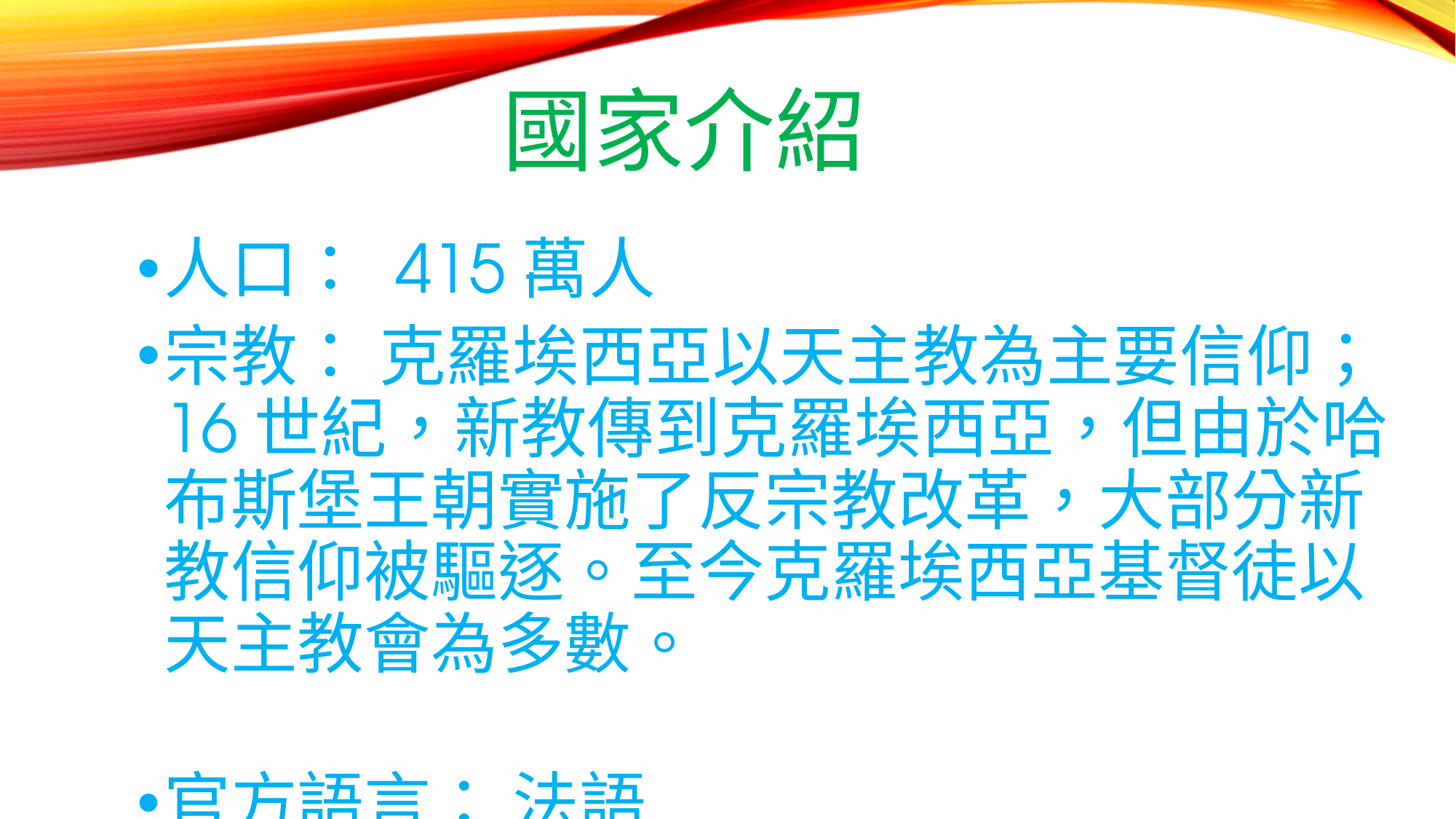

# 國家介紹
人口： 415萬人
宗教： 克羅埃西亞以天主教為主要信仰；16世紀，新教傳到克羅埃西亞，但由於哈布斯堡王朝實施了反宗教改革，大部分新教信仰被驅逐。至今克羅埃西亞基督徒以天主教會為多數。
官方語言： 法語